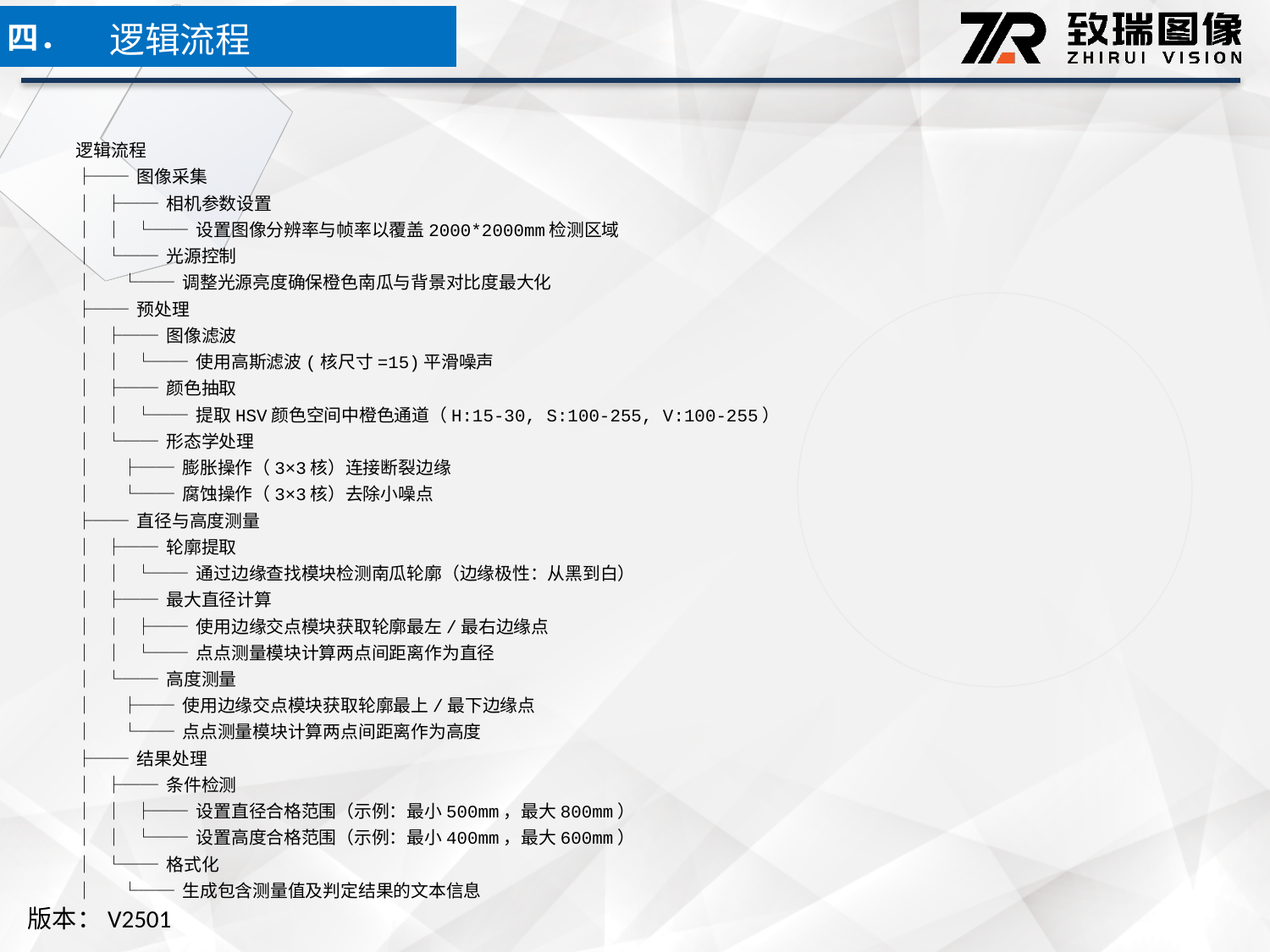

逻辑流程
四．

逻辑流程
├── 图像采集
│   ├── 相机参数设置
│   │   └── 设置图像分辨率与帧率以覆盖2000*2000mm检测区域
│   └── 光源控制
│       └── 调整光源亮度确保橙色南瓜与背景对比度最大化
├── 预处理
│   ├── 图像滤波
│   │   └── 使用高斯滤波(核尺寸=15)平滑噪声
│   ├── 颜色抽取
│   │   └── 提取HSV颜色空间中橙色通道（H:15-30, S:100-255, V:100-255）
│   └── 形态学处理
│       ├── 膨胀操作（3×3核）连接断裂边缘
│       └── 腐蚀操作（3×3核）去除小噪点
├── 直径与高度测量
│   ├── 轮廓提取
│   │   └── 通过边缘查找模块检测南瓜轮廓（边缘极性：从黑到白）
│   ├── 最大直径计算
│   │   ├── 使用边缘交点模块获取轮廓最左/最右边缘点
│   │   └── 点点测量模块计算两点间距离作为直径
│   └── 高度测量
│       ├── 使用边缘交点模块获取轮廓最上/最下边缘点
│       └── 点点测量模块计算两点间距离作为高度
├── 结果处理
│   ├── 条件检测
│   │   ├── 设置直径合格范围（示例：最小500mm，最大800mm）
│   │   └── 设置高度合格范围（示例：最小400mm，最大600mm）
│   └── 格式化
│       └── 生成包含测量值及判定结果的文本信息